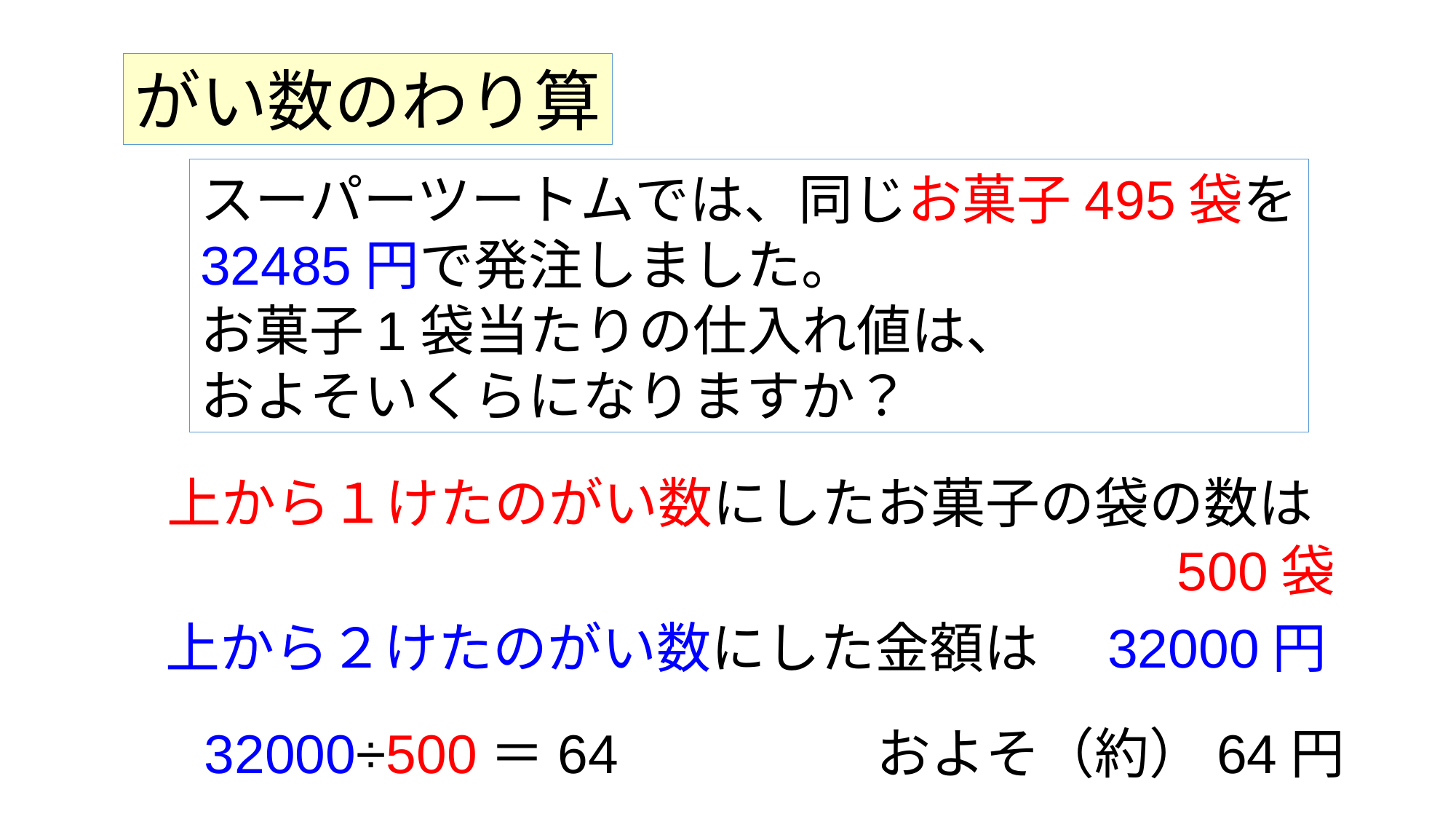

がい数のわり算
スーパーツートムでは、同じお菓子495袋を
32485円で発注しました。
お菓子1袋当たりの仕入れ値は、
およそいくらになりますか？
上から１けたのがい数にしたお菓子の袋の数は
500袋
32000円
上から２けたのがい数にした金額は
32000÷500＝64
およそ（約）64円